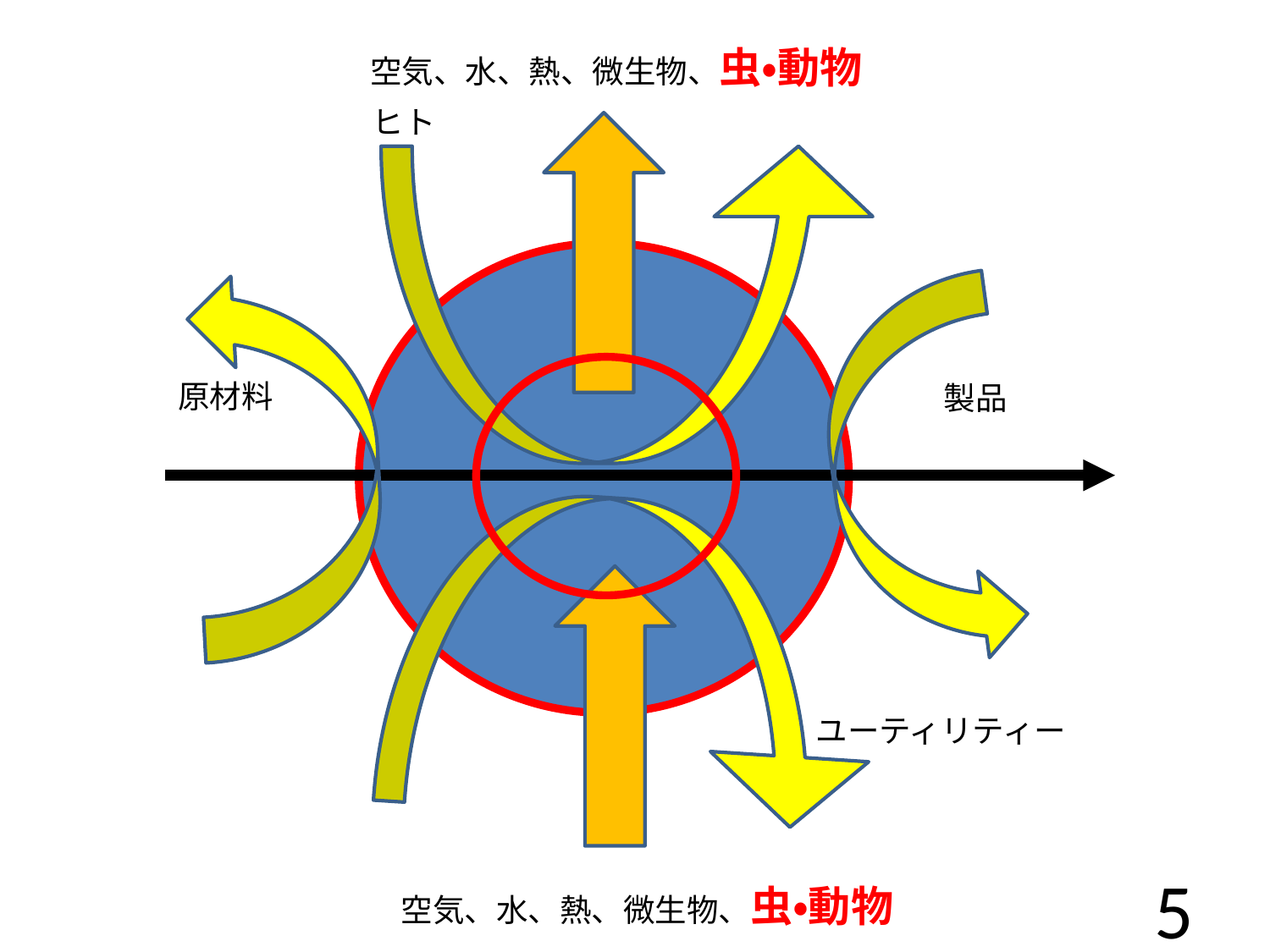

空気、水、熱、微生物、虫・動物
ヒト

原材料

製品

ユーティリティー

空気、水、熱、微生物、虫・動物
5